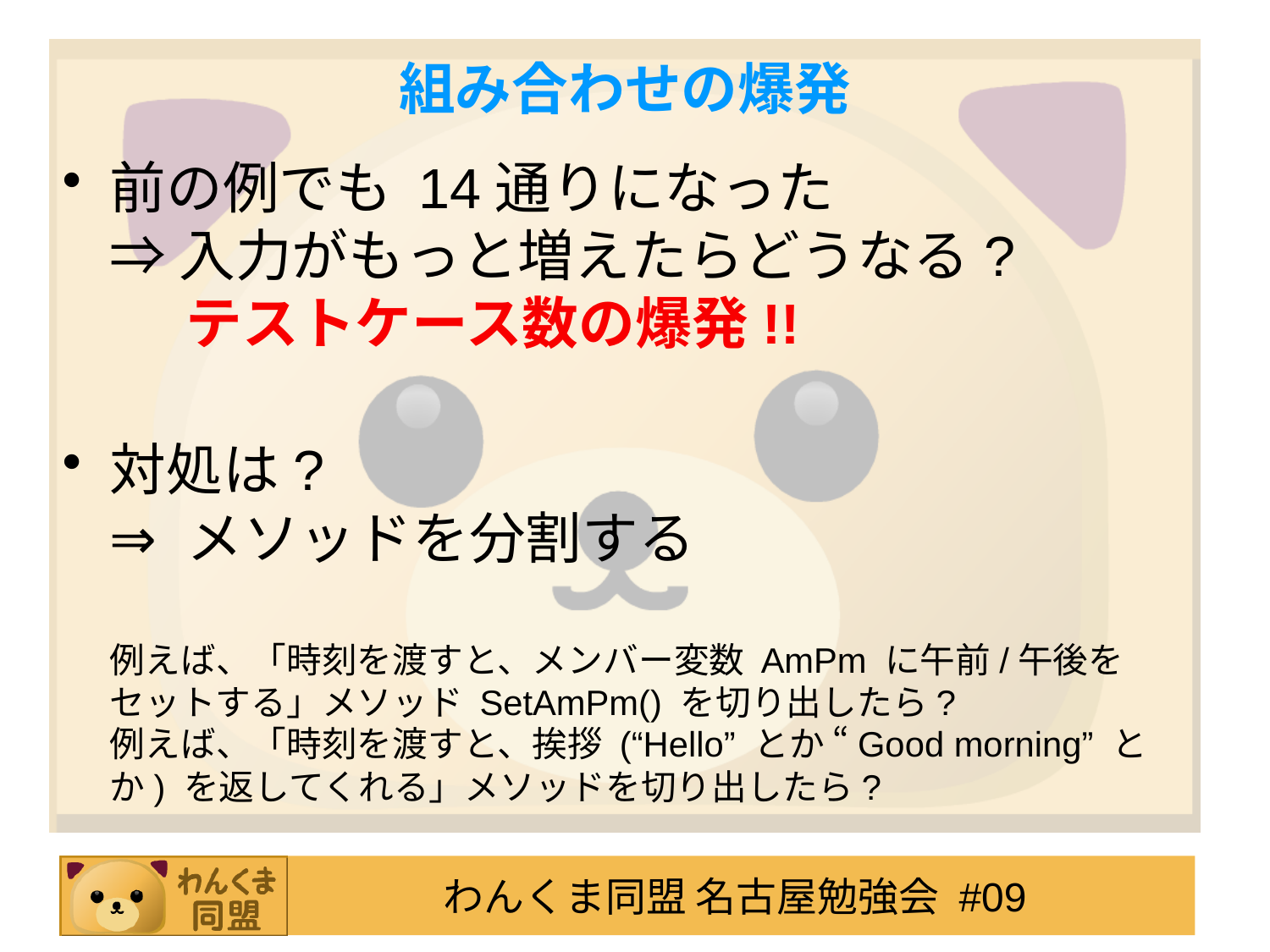

# 組み合わせの爆発
前の例でも 14通りになった
⇒ 入力がもっと増えたらどうなる?
    テストケース数の爆発!!
対処は?
⇒ メソッドを分割する
例えば、「時刻を渡すと、メンバー変数 AmPm に午前/午後をセットする」メソッド SetAmPm() を切り出したら?
例えば、「時刻を渡すと、挨拶 (“Hello” とか “Good morning” とか) を返してくれる」メソッドを切り出したら?